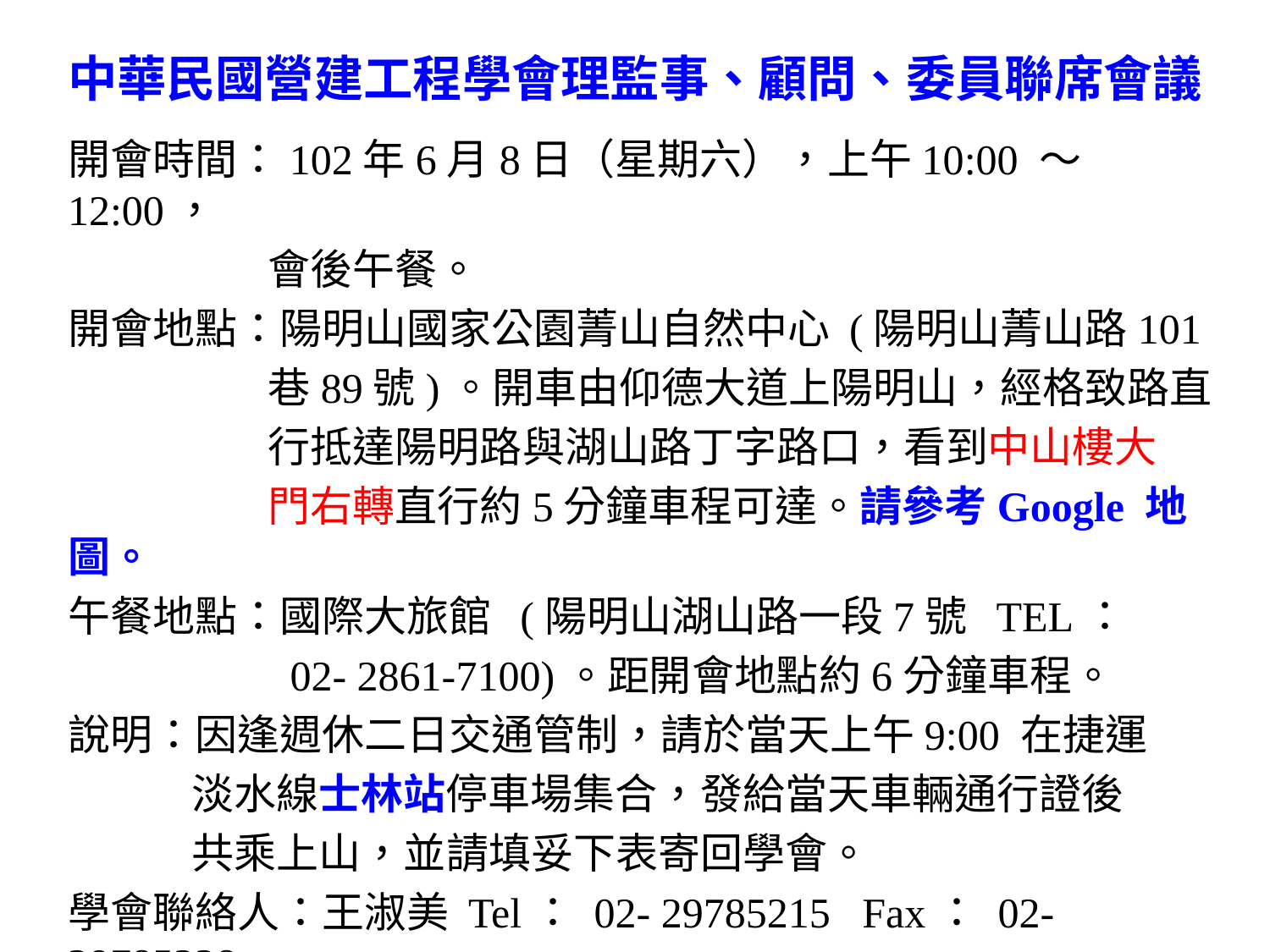

# 中華民國營建工程學會理監事、顧問、委員聯席會議
開會時間：102年6月8日（星期六），上午10:00 〜12:00，
                    會後午餐。
開會地點：陽明山國家公園菁山自然中心 (陽明山菁山路101
                    巷89號)。開車由仰德大道上陽明山，經格致路直
                    行抵達陽明路與湖山路丁字路口，看到中山樓大
                    門右轉直行約5分鐘車程可達。請參考Google 地圖。
午餐地點：國際大旅館  (陽明山湖山路一段7號  TEL：
                     02- 2861-7100)。距開會地點約6分鐘車程。
說明：因逢週休二日交通管制，請於當天上午9:00 在捷運
            淡水線士林站停車場集合，發給當天車輛通行證後
            共乘上山，並請填妥下表寄回學會。
學會聯絡人：王淑美 Tel： 02- 29785215   Fax： 02- 29785228
                                     Email：tsce2009@yahoo.com.tw